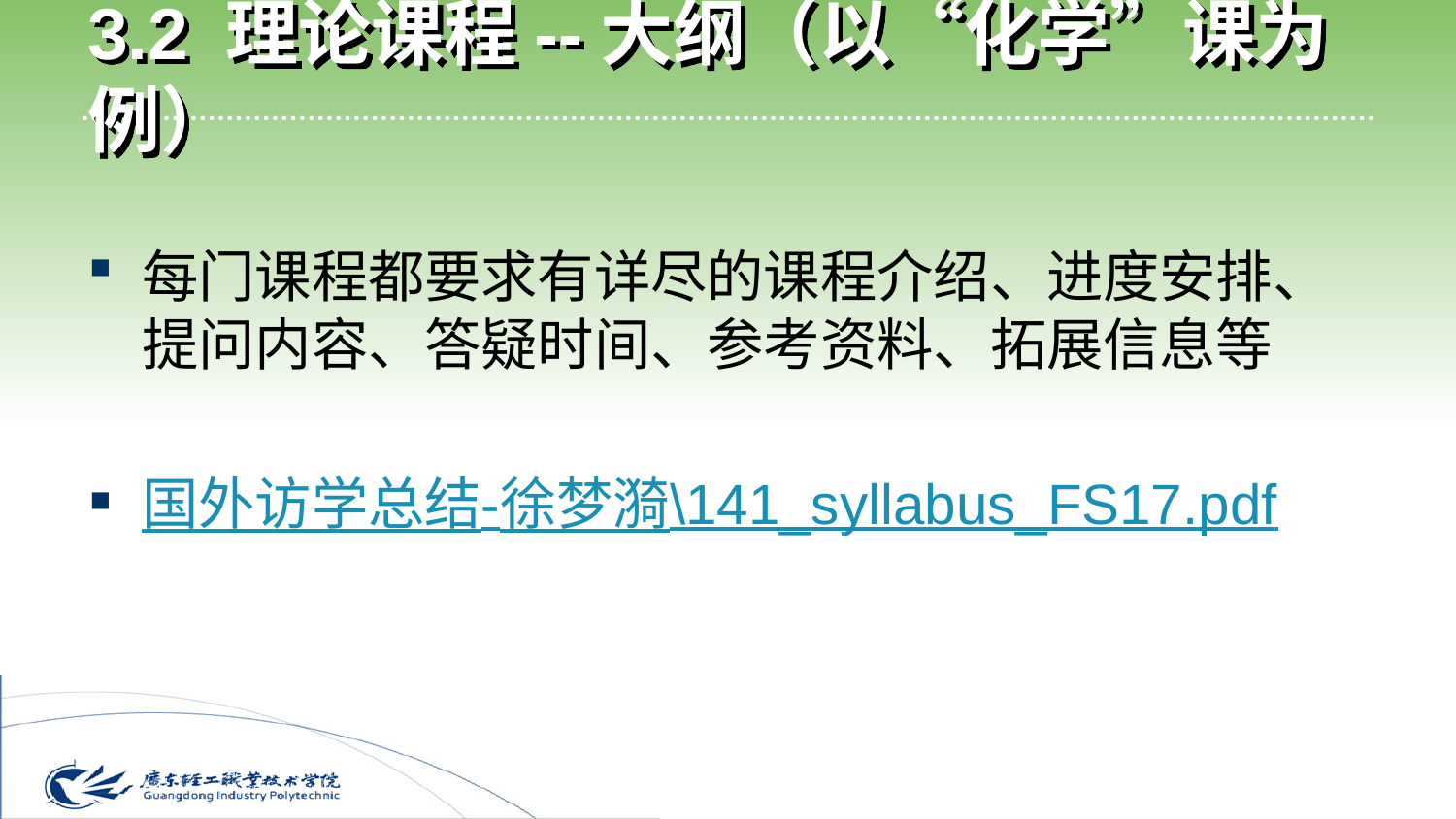

# 3.2 理论课程--大纲（以“化学”课为例）

每门课程都要求有详尽的课程介绍、进度安排、提问内容、答疑时间、参考资料、拓展信息等

国外访学总结-徐梦漪\141_syllabus_FS17.pdf